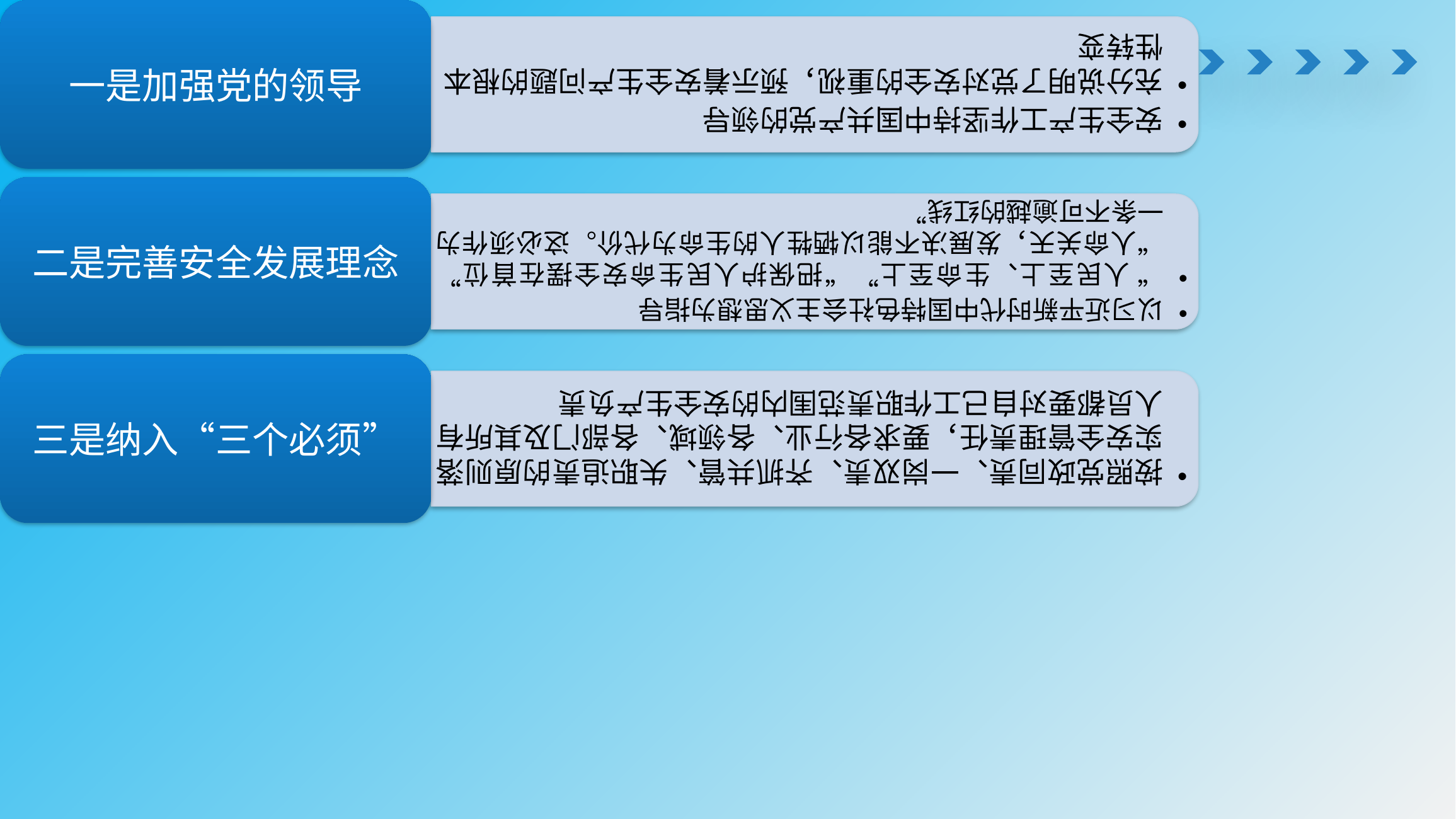

# （一）进一步完善安全生产工作原则

安全生产工作坚持中国共产党的领导
充分说明了党对安全的重视，预示着安全生产问题的根本性转变
一是加强党的领导
以习近平新时代中国特色社会主义思想为指导
“人民至上、生命至上”“把保护人民生命安全摆在首位”“人命关天，发展决不能以牺牲人的生命为代价。这必须作为一条不可逾越的红线”
二是完善安全发展理念
按照党政同责、一岗双责、齐抓共管、失职追责的原则落实安全管理责任，要求各行业、各领域、各部门及其所有人员都要对自己工作职责范围内的安全生产负责
三是纳入“三个必须”